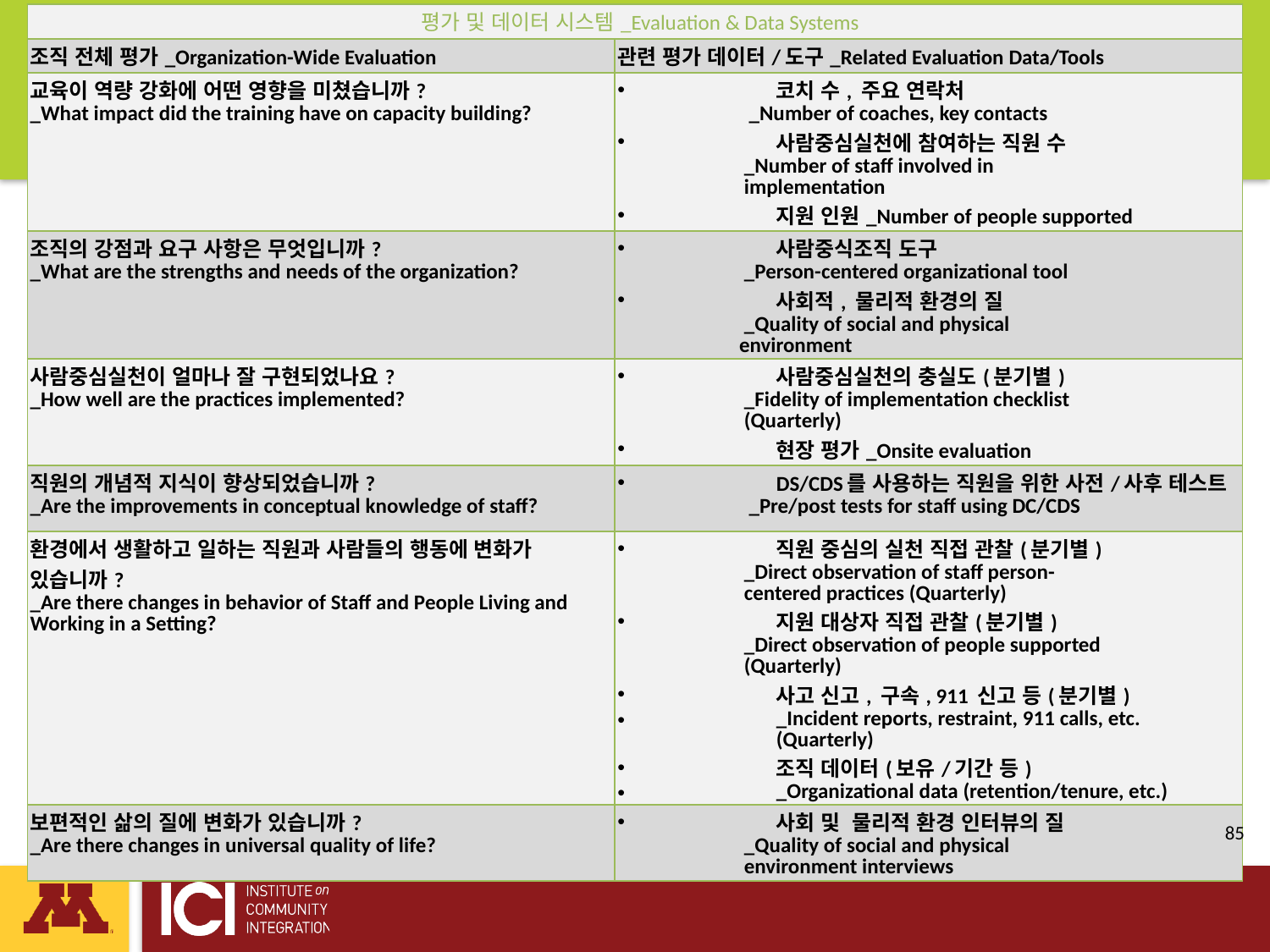

| 평가 및 데이터 시스템\_Evaluation & Data Systems |  |
| --- | --- |
| 조직 전체 평가\_Organization-Wide Evaluation | 관련 평가 데이터/도구\_Related Evaluation Data/Tools |
| 교육이 역량 강화에 어떤 영향을 미쳤습니까? \_What impact did the training have on capacity building? | 코치 수, 주요 연락처 \_Number of coaches, key contacts 사람중심실천에 참여하는 직원 수 \_Number of staff involved in implementation 지원 인원\_Number of people supported |
| 조직의 강점과 요구 사항은 무엇입니까? \_What are the strengths and needs of the organization? | 사람중식조직 도구 \_Person-centered organizational tool 사회적, 물리적 환경의 질 \_Quality of social and physical environment |
| 사람중심실천이 얼마나 잘 구현되었나요? \_How well are the practices implemented? | 사람중심실천의 충실도(분기별) \_Fidelity of implementation checklist (Quarterly) 현장 평가\_Onsite evaluation |
| 직원의 개념적 지식이 향상되었습니까? \_Are the improvements in conceptual knowledge of staff? | DS/CDS를 사용하는 직원을 위한 사전/사후 테스트 \_Pre/post tests for staff using DC/CDS |
| 환경에서 생활하고 일하는 직원과 사람들의 행동에 변화가 있습니까? \_Are there changes in behavior of Staff and People Living and Working in a Setting? | 직원 중심의 실천 직접 관찰(분기별) \_Direct observation of staff person- centered practices (Quarterly) 지원 대상자 직접 관찰(분기별) \_Direct observation of people supported (Quarterly) 사고 신고, 구속, 911 신고 등(분기별) \_Incident reports, restraint, 911 calls, etc. (Quarterly) 조직 데이터(보유/기간 등) \_Organizational data (retention/tenure, etc.) |
| 보편적인 삶의 질에 변화가 있습니까? \_Are there changes in universal quality of life? | 사회 및 물리적 환경 인터뷰의 질 \_Quality of social and physical environment interviews |
                                                                                                                                                                                                                                                                              85